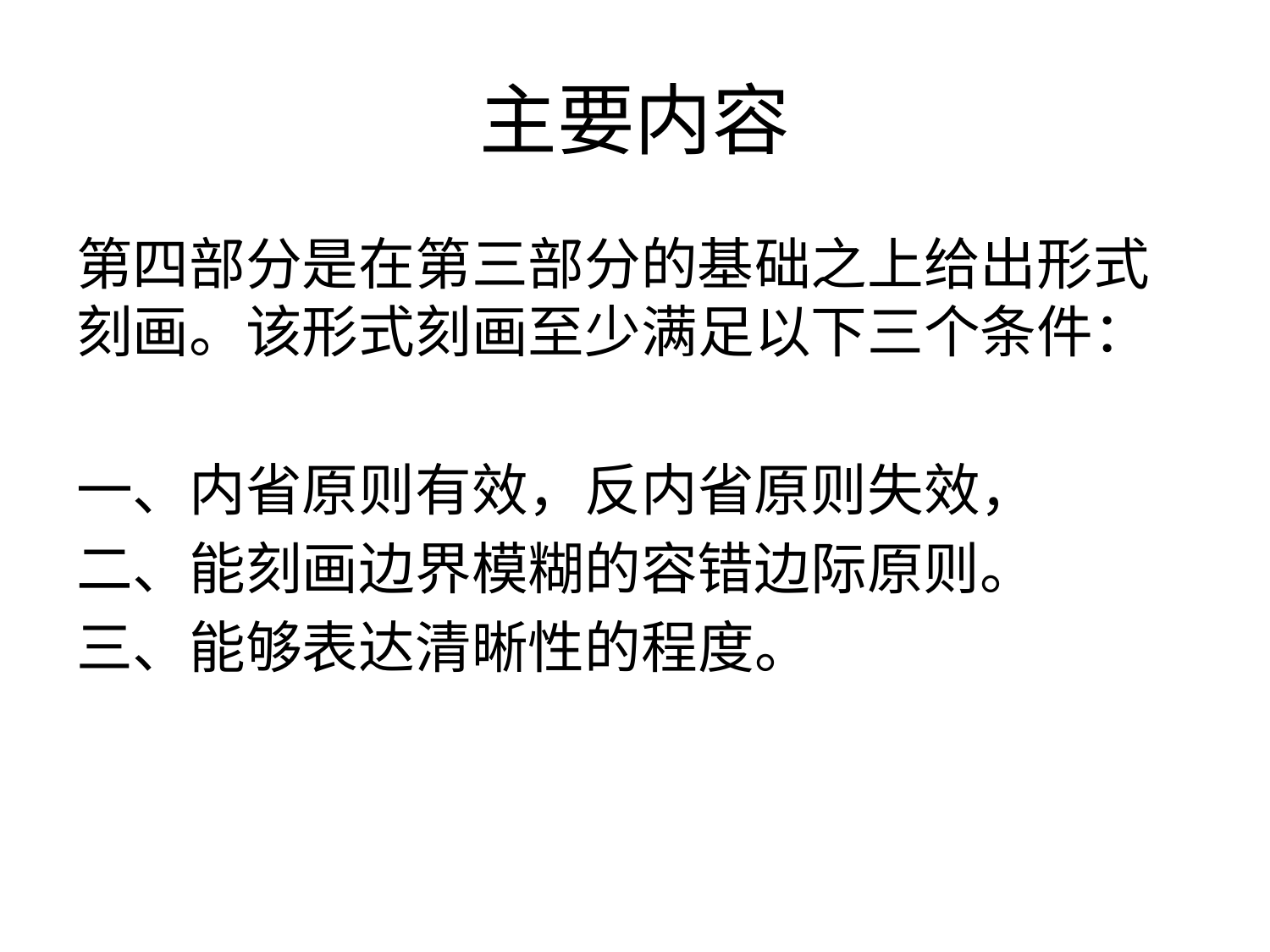

# 主要内容
第四部分是在第三部分的基础之上给出形式刻画。该形式刻画至少满足以下三个条件：

一、内省原则有效，反内省原则失效，
二、能刻画边界模糊的容错边际原则。
三、能够表达清晰性的程度。